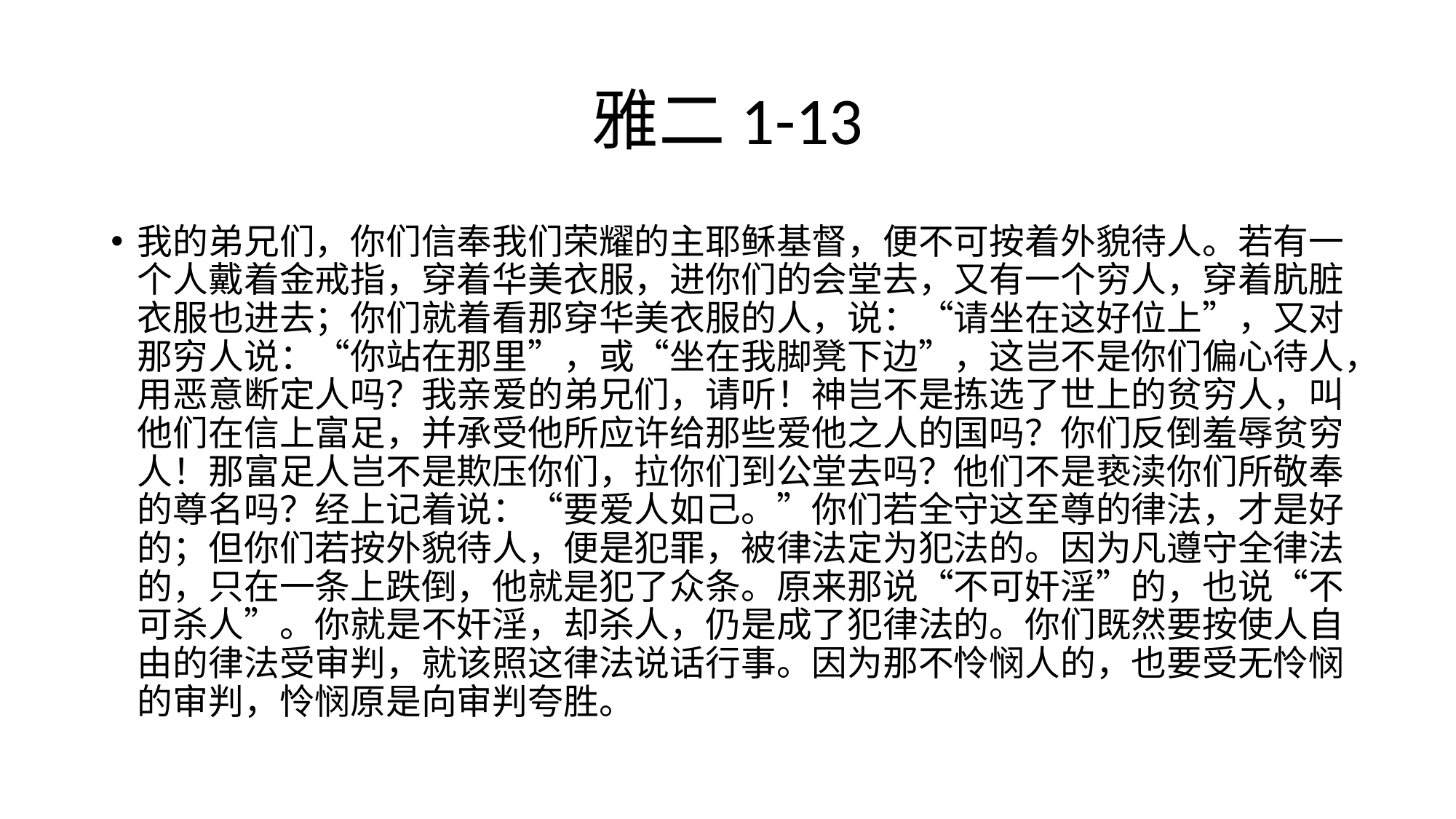

# 雅二1-13
我的弟兄们，你们信奉我们荣耀的主耶稣基督，便不可按着外貌待人。若有一个人戴着金戒指，穿着华美衣服，进你们的会堂去，又有一个穷人，穿着肮脏衣服也进去；你们就着看那穿华美衣服的人，说：“请坐在这好位上”，又对那穷人说：“你站在那里”，或“坐在我脚凳下边”，这岂不是你们偏心待人，用恶意断定人吗？我亲爱的弟兄们，请听！神岂不是拣选了世上的贫穷人，叫他们在信上富足，并承受他所应许给那些爱他之人的国吗？你们反倒羞辱贫穷人！那富足人岂不是欺压你们，拉你们到公堂去吗？他们不是亵渎你们所敬奉的尊名吗？经上记着说：“要爱人如己。”你们若全守这至尊的律法，才是好的；但你们若按外貌待人，便是犯罪，被律法定为犯法的。因为凡遵守全律法的，只在一条上跌倒，他就是犯了众条。原来那说“不可奸淫”的，也说“不可杀人”。你就是不奸淫，却杀人，仍是成了犯律法的。你们既然要按使人自由的律法受审判，就该照这律法说话行事。因为那不怜悯人的，也要受无怜悯的审判，怜悯原是向审判夸胜。